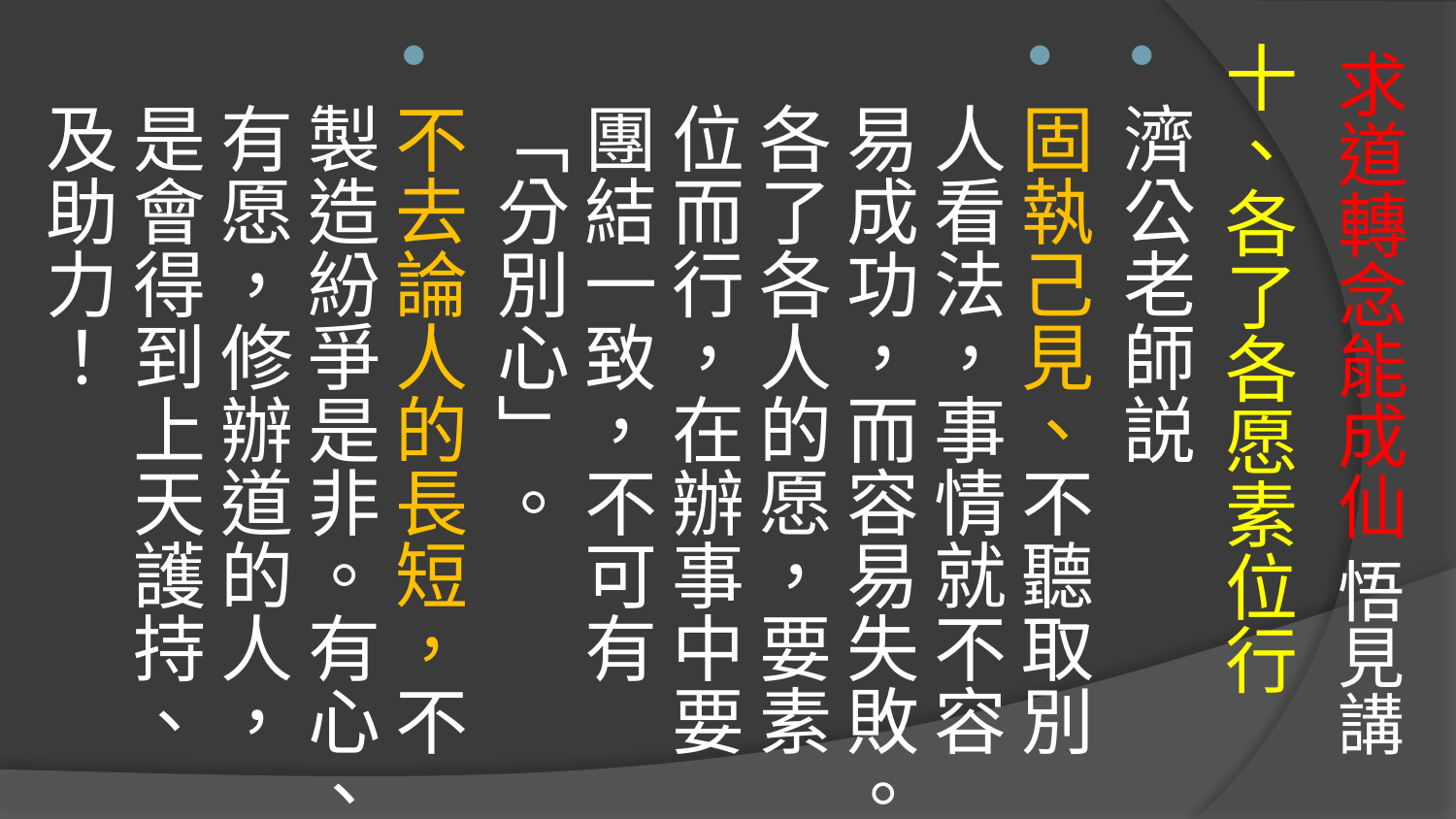

# 求道轉念能成仙 悟見講
十、各了各愿素位行
濟公老師説
固執己見、不聽取別人看法，事情就不容易成功，而容易失敗。各了各人的愿，要素位而行，在辦事中要團結一致，不可有「分別心」。
不去論人的長短，不製造紛爭是非。有心、有愿，修辦道的人，是會得到上天護持、及助力！